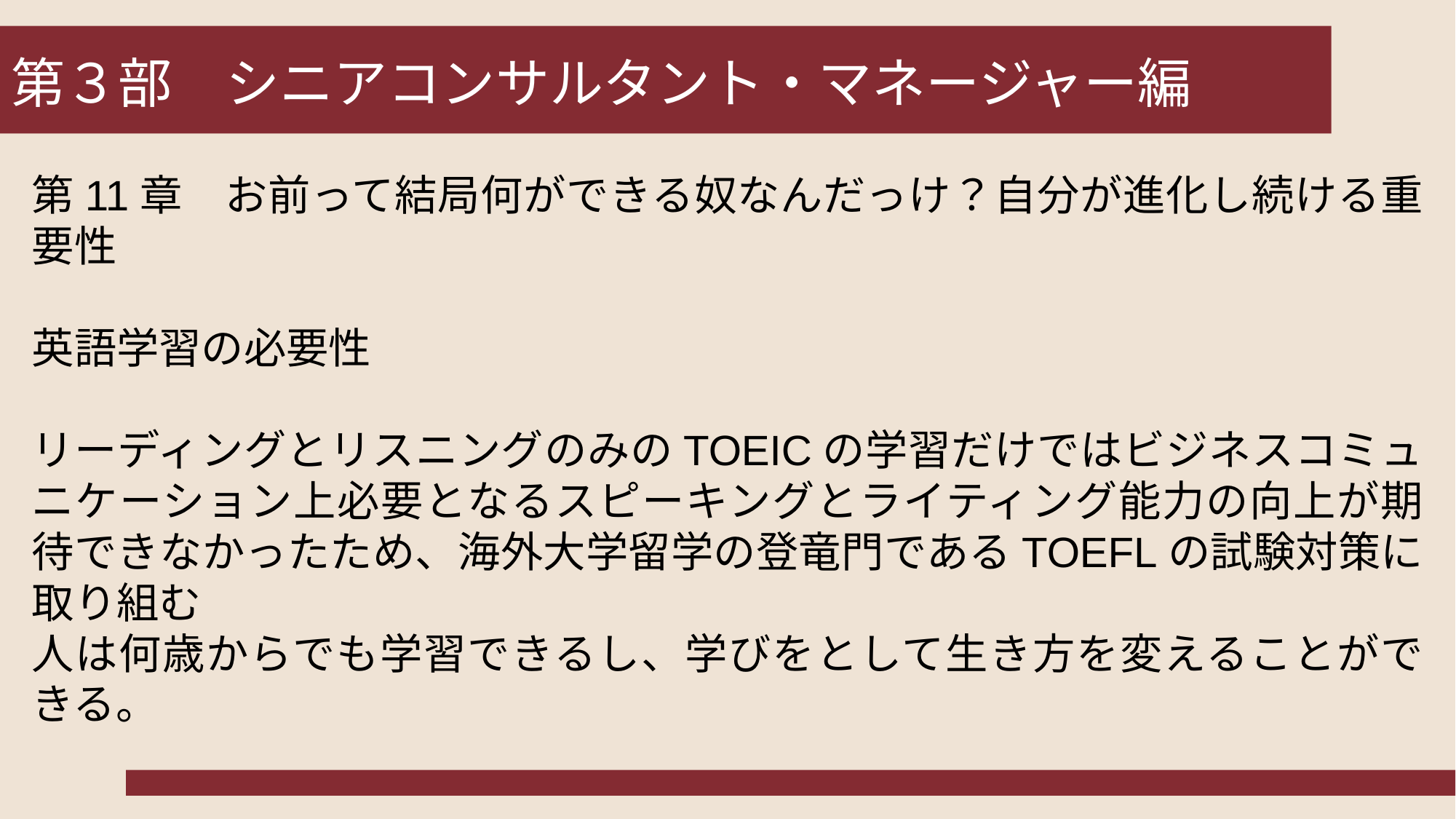

# 第３部　シニアコンサルタント・マネージャー編
第11章　お前って結局何ができる奴なんだっけ？自分が進化し続ける重要性

英語学習の必要性

リーディングとリスニングのみのTOEICの学習だけではビジネスコミュニケーション上必要となるスピーキングとライティング能力の向上が期待できなかったため、海外大学留学の登竜門であるTOEFLの試験対策に取り組む
人は何歳からでも学習できるし、学びをとして生き方を変えることができる。
17